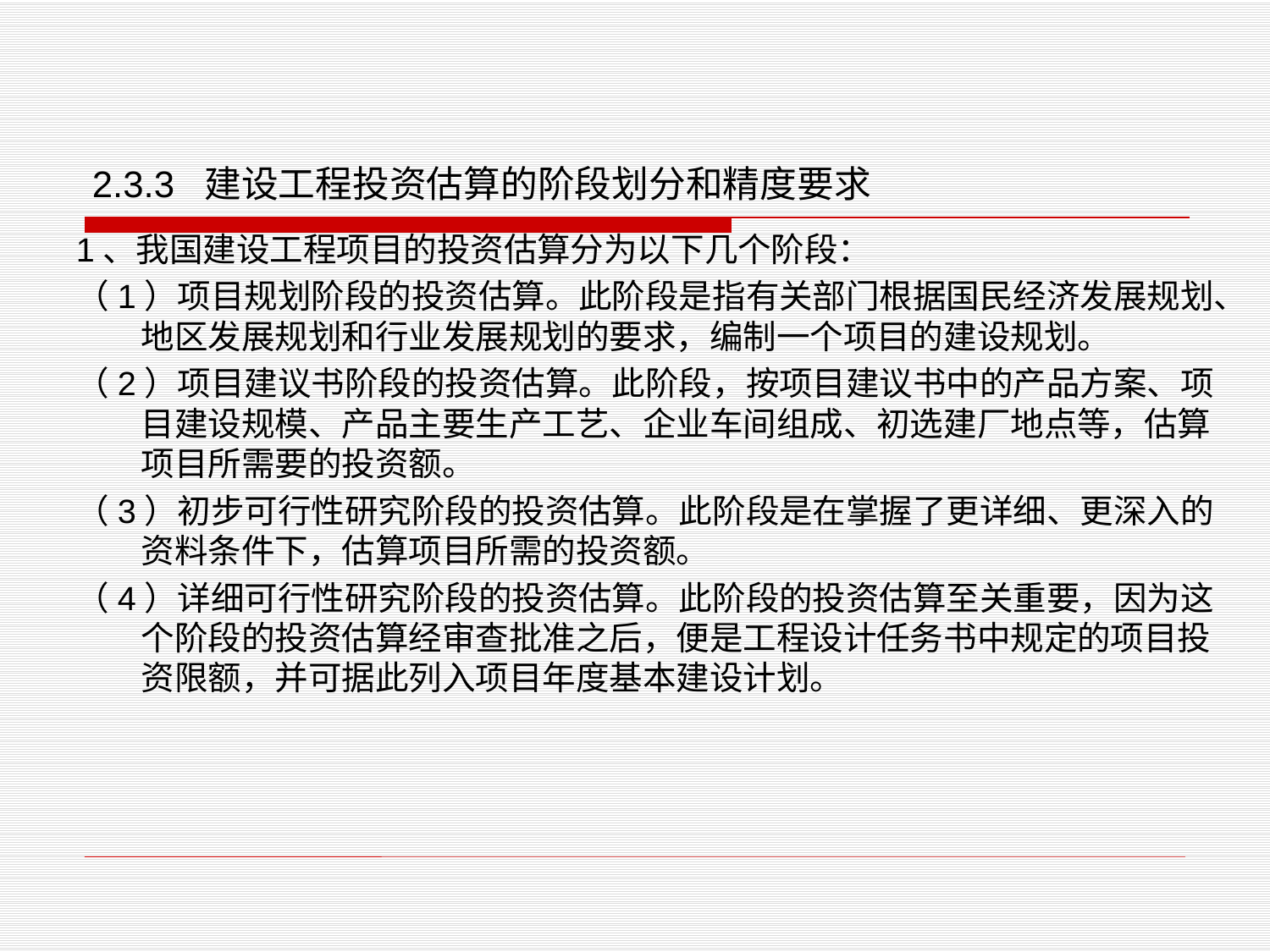

# 2.3.3  建设工程投资估算的阶段划分和精度要求
1、我国建设工程项目的投资估算分为以下几个阶段：
（1）项目规划阶段的投资估算。此阶段是指有关部门根据国民经济发展规划、地区发展规划和行业发展规划的要求，编制一个项目的建设规划。
（2）项目建议书阶段的投资估算。此阶段，按项目建议书中的产品方案、项目建设规模、产品主要生产工艺、企业车间组成、初选建厂地点等，估算项目所需要的投资额。
（3）初步可行性研究阶段的投资估算。此阶段是在掌握了更详细、更深入的资料条件下，估算项目所需的投资额。
（4）详细可行性研究阶段的投资估算。此阶段的投资估算至关重要，因为这个阶段的投资估算经审查批准之后，便是工程设计任务书中规定的项目投资限额，并可据此列入项目年度基本建设计划。